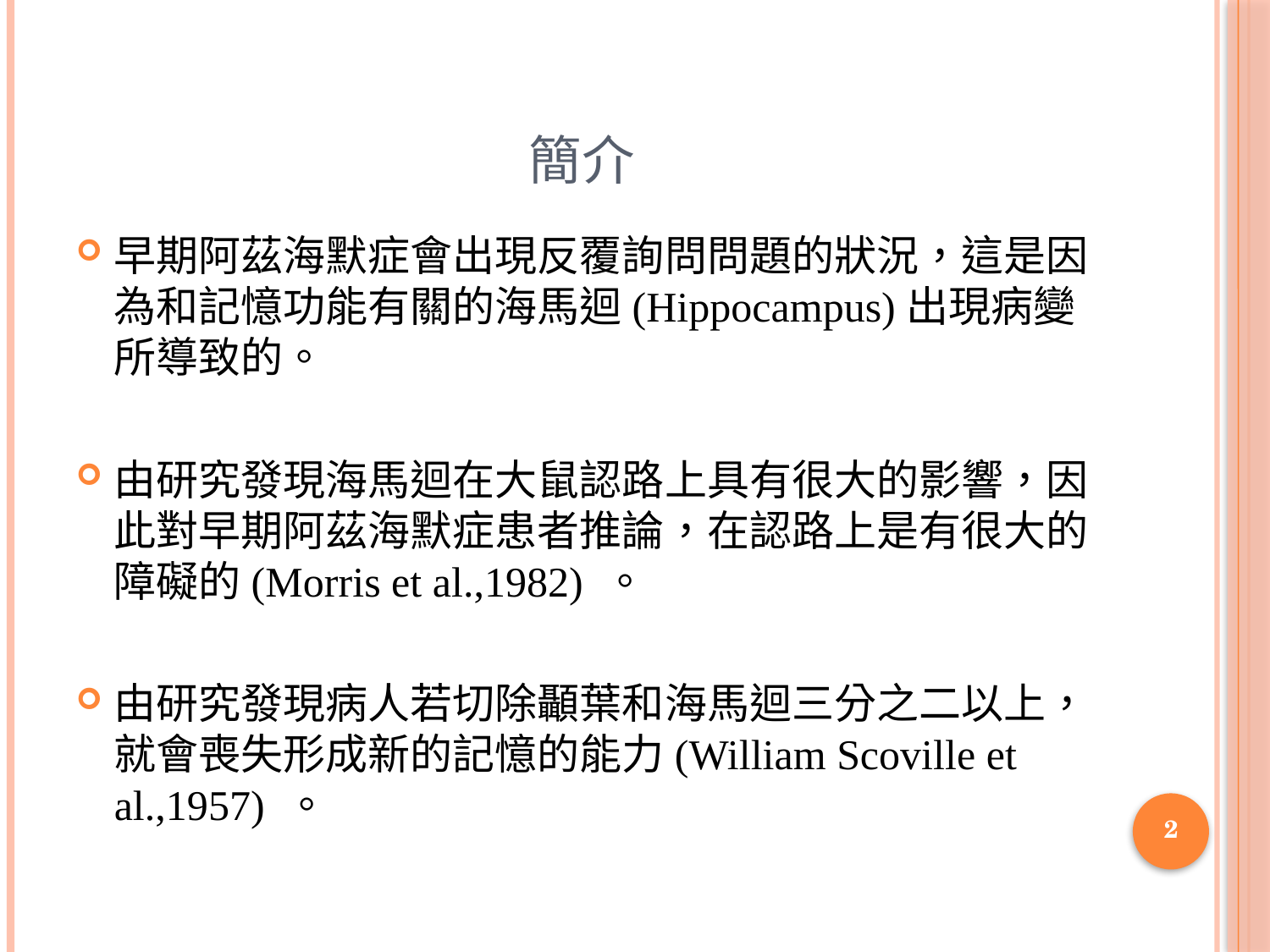

# 簡介
早期阿茲海默症會出現反覆詢問問題的狀況，這是因為和記憶功能有關的海馬迴(Hippocampus)出現病變所導致的。

由研究發現海馬迴在大鼠認路上具有很大的影響，因此對早期阿茲海默症患者推論，在認路上是有很大的障礙的(Morris et al.,1982) 。

由研究發現病人若切除顳葉和海馬迴三分之二以上，就會喪失形成新的記憶的能力(William Scoville et al.,1957) 。
2